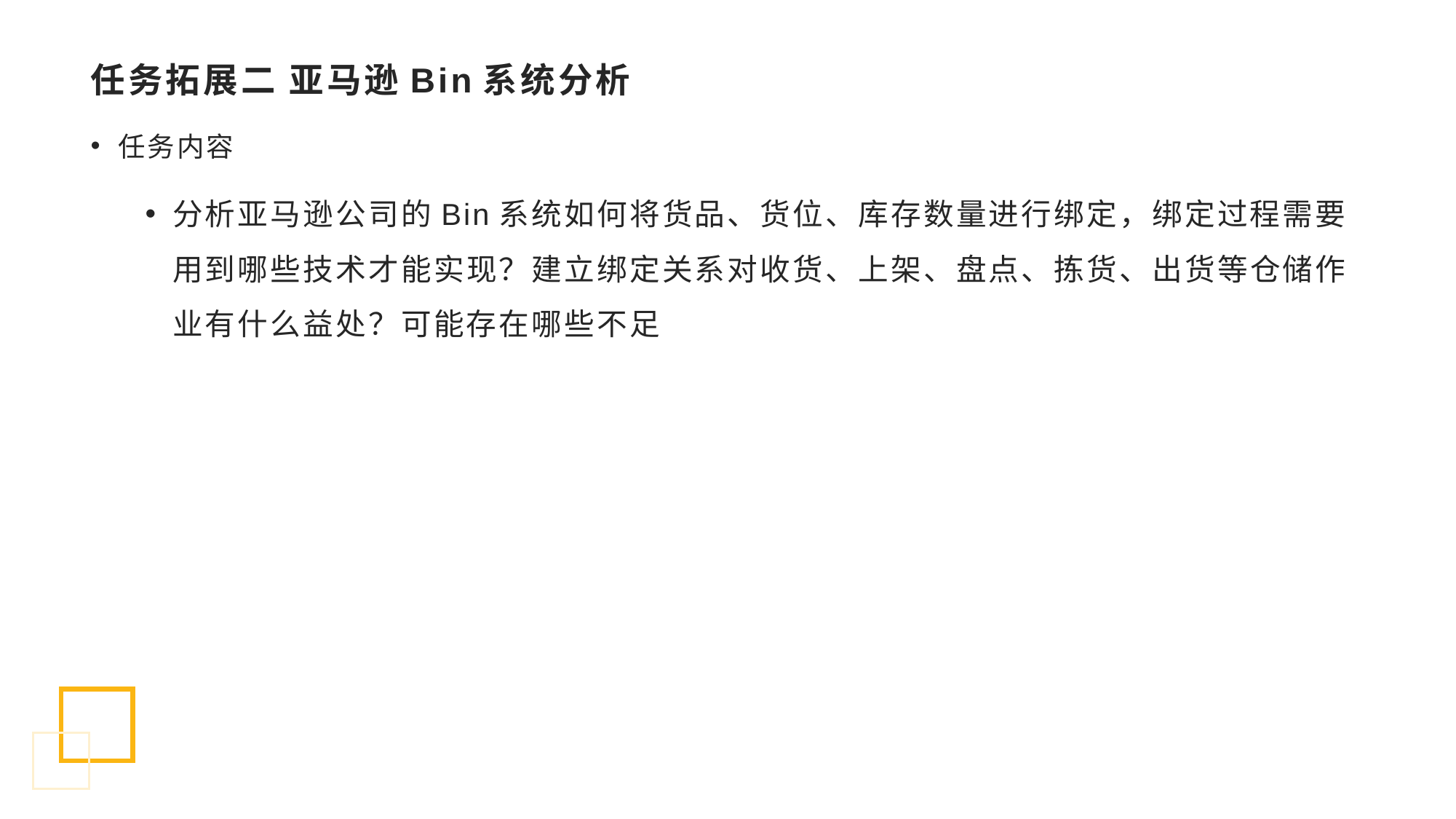

# 任务拓展二 亚马逊Bin系统分析
任务内容
分析亚马逊公司的Bin系统如何将货品、货位、库存数量进行绑定，绑定过程需要用到哪些技术才能实现？建立绑定关系对收货、上架、盘点、拣货、出货等仓储作业有什么益处？可能存在哪些不足